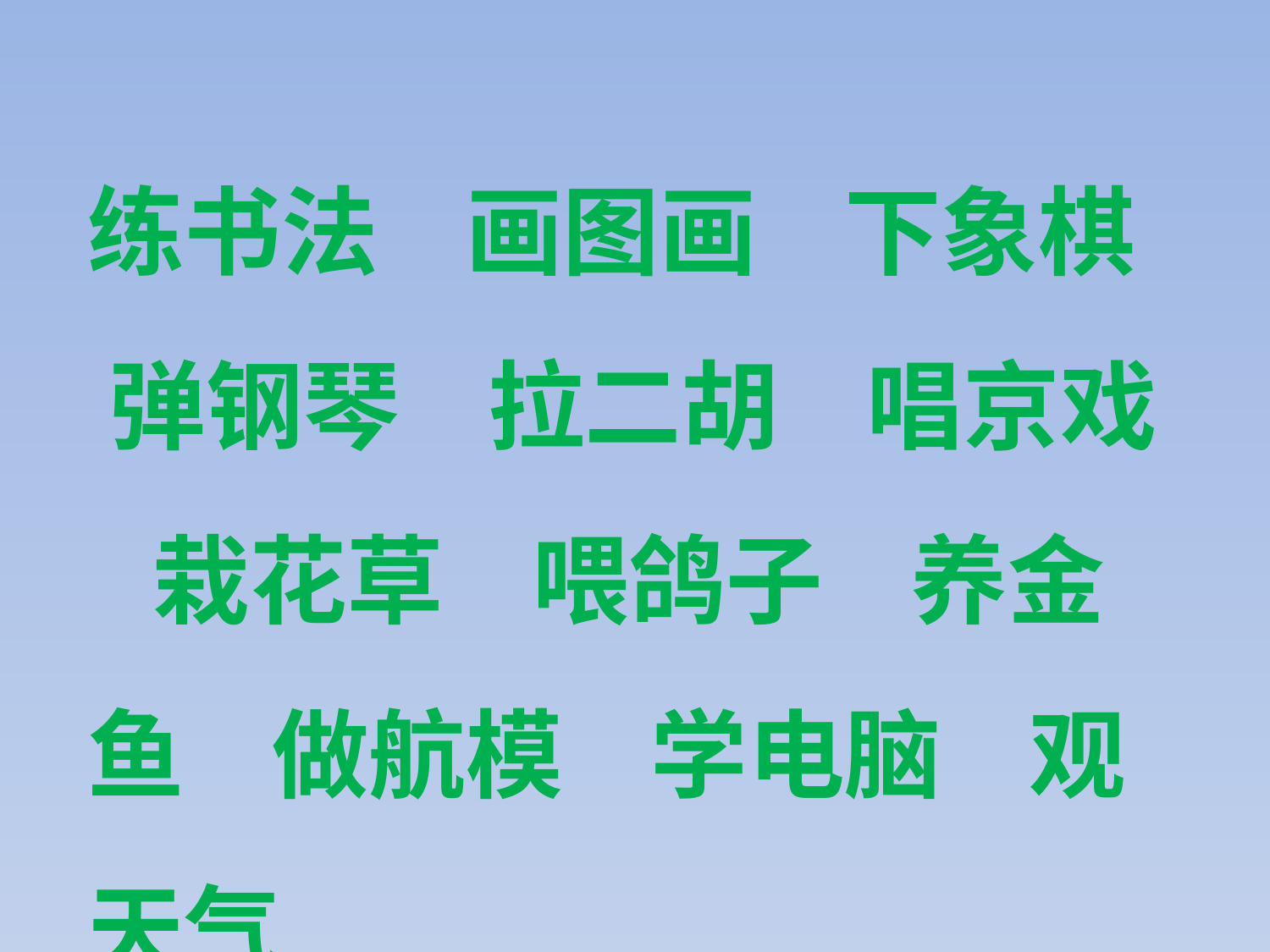

练书法    画图画    下象棋    弹钢琴    拉二胡    唱京戏     栽花草    喂鸽子    养金鱼    做航模    学电脑    观天气